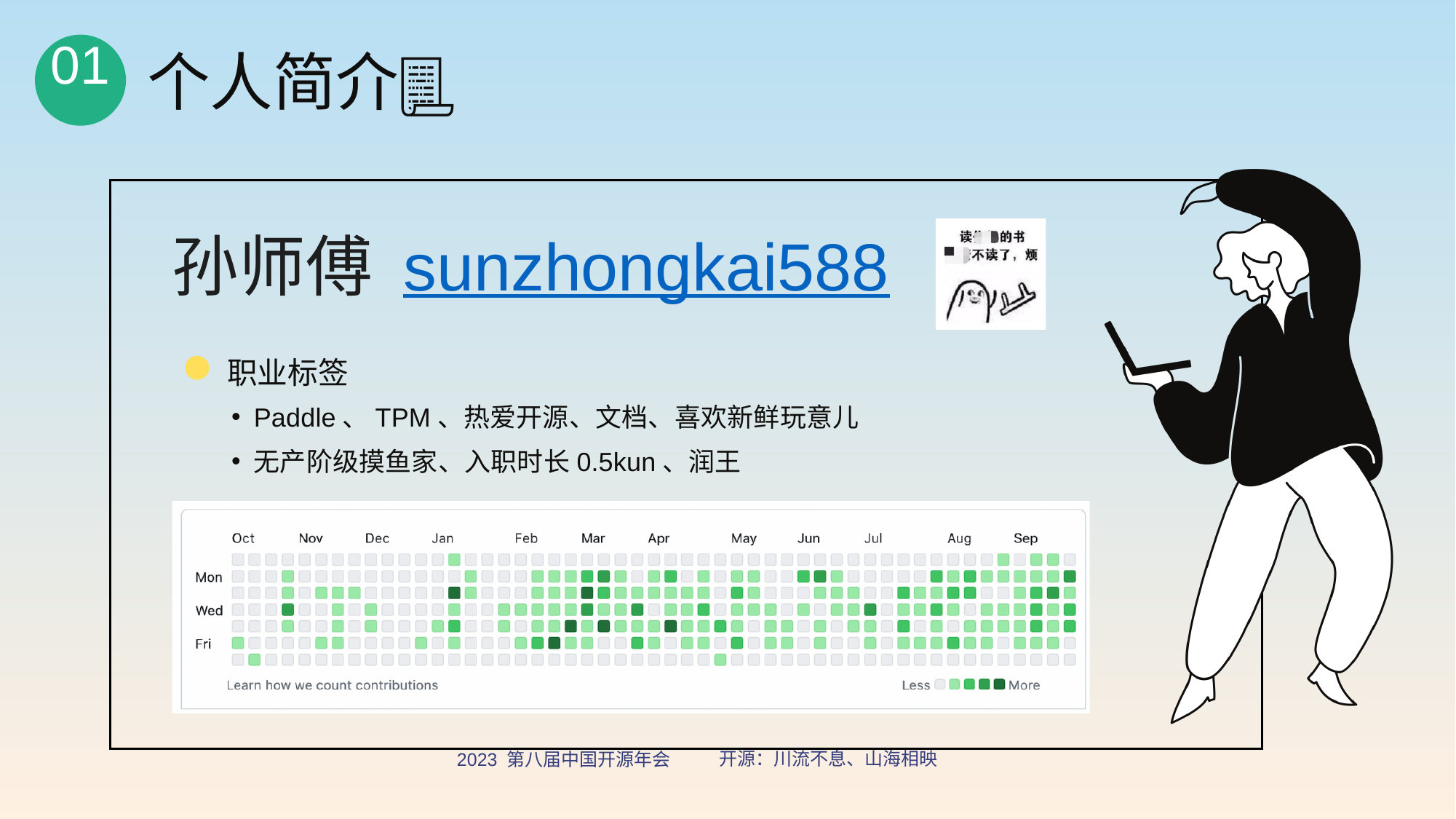

个人简介📃
01

孙师傅 sunzhongkai588
职业标签

Paddle、TPM、热爱开源、文档、喜欢新鲜玩意儿
无产阶级摸鱼家、入职时长0.5kun、润王